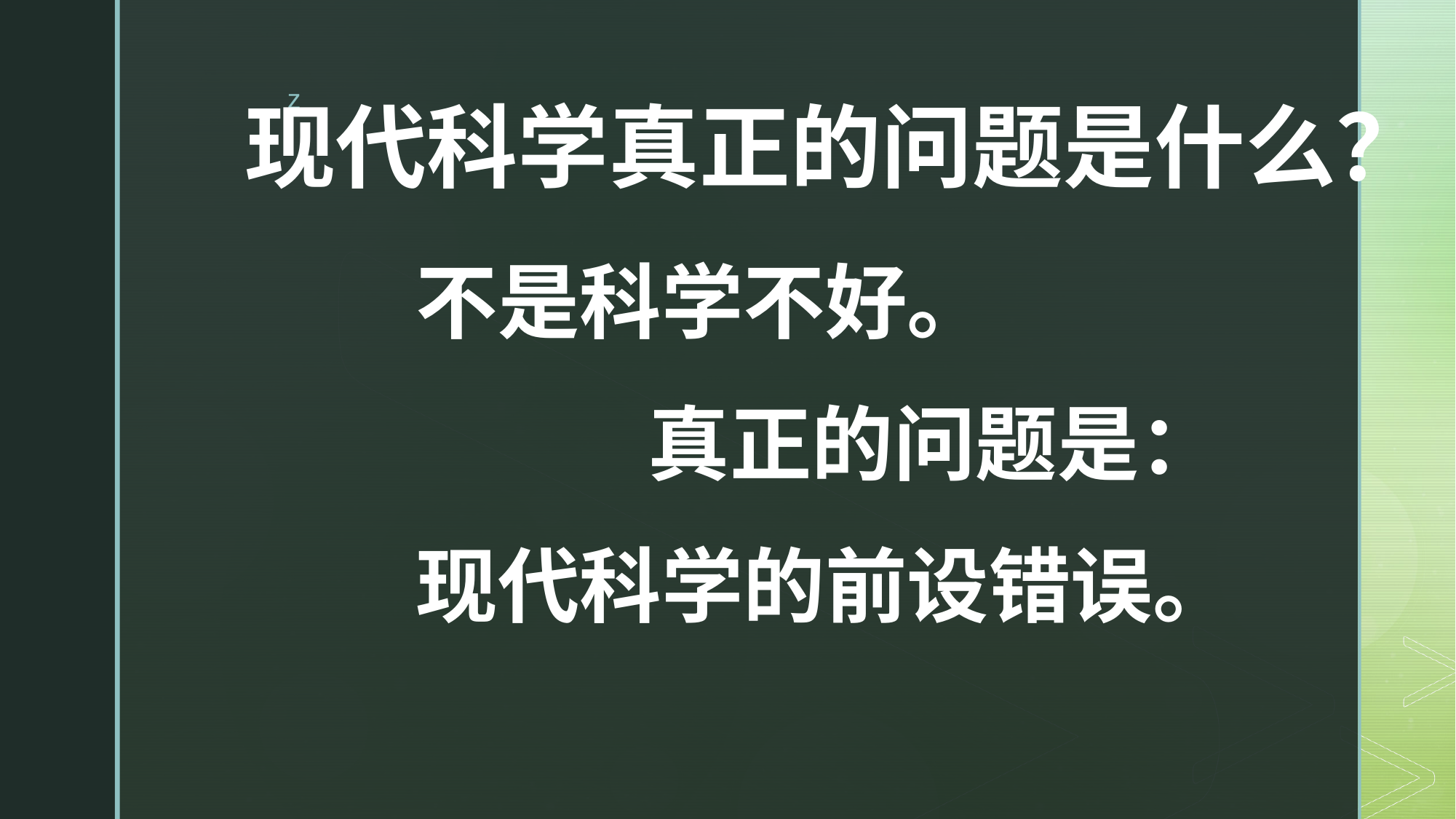

# 现代科学真正的问题是什么？
不是科学不好。
真正的问题是：
现代科学的前设错误。